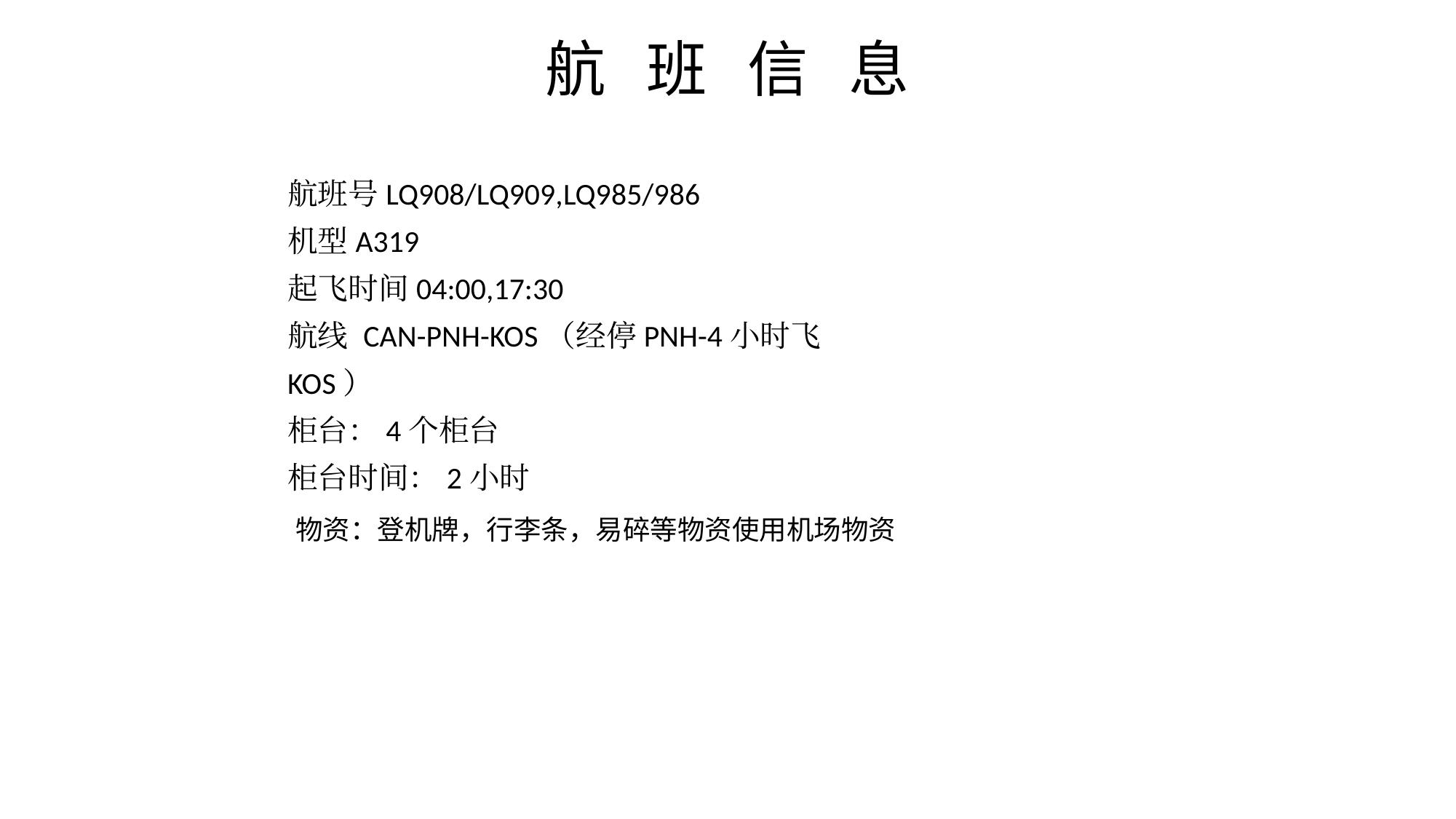

航   班   信   息
航班号LQ908/LQ909,LQ985/986
机型A319
起飞时间04:00,17:30
航线 CAN-PNH-KOS（经停PNH-4小时飞KOS）
柜台：4个柜台
柜台时间：2小时
物资：登机牌，行李条，易碎等物资使用机场物资